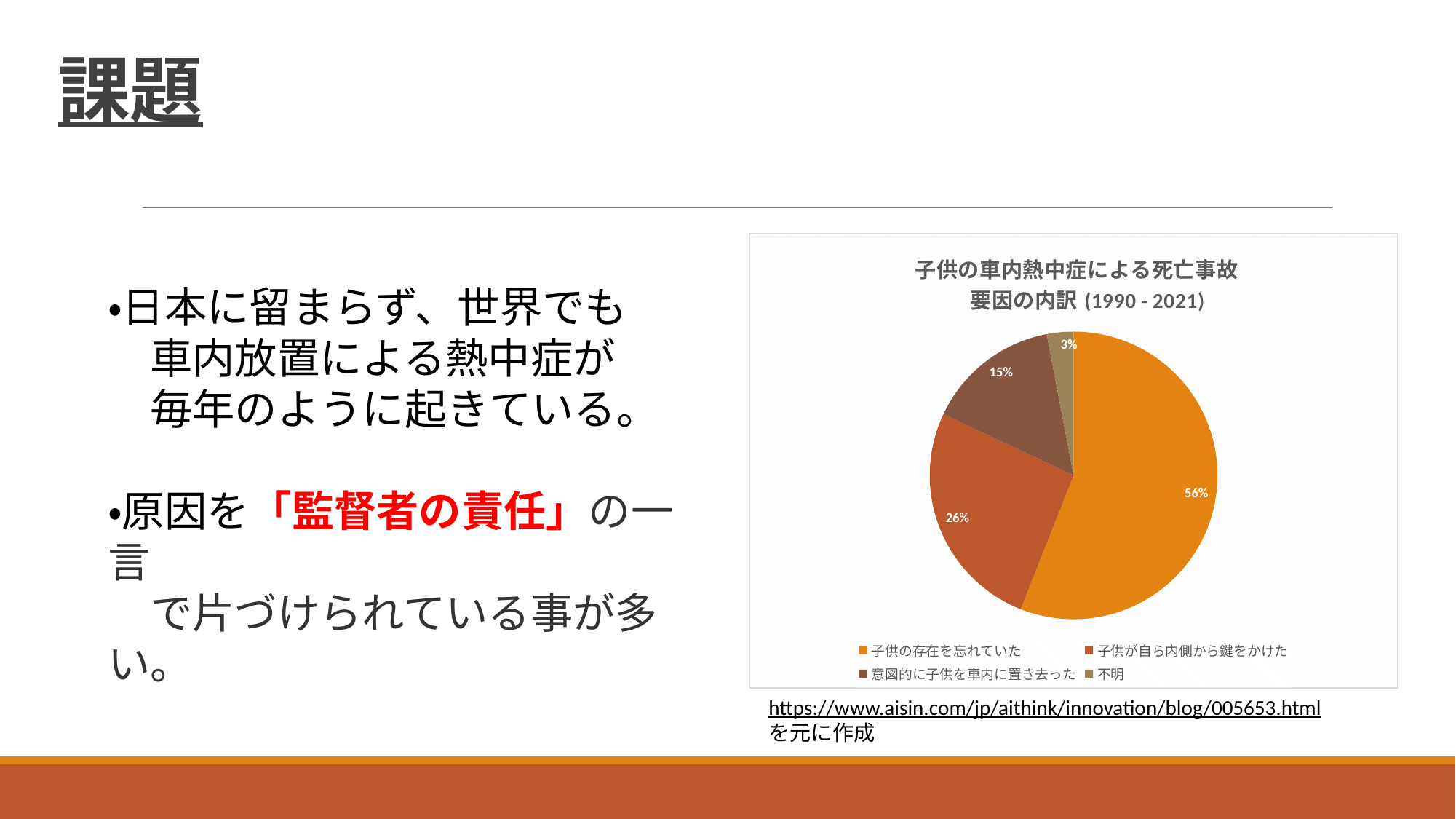

課題

### Chart: 子供の車内熱中症による死亡事故
要因の内訳(1990 - 2021)

| Category |  |
|---|---|
| 子供の存在を忘れていた | 56.0 |
| 子供が自ら内側から鍵をかけた | 26.0 |
| 意図的に子供を車内に置き去った | 15.0 |
| 不明 | 3.0 |
・日本に留まらず、世界でも
　車内放置による熱中症が
　毎年のように起きている。

・原因を「監督者の責任」の一言
　で片づけられている事が多い。

https://www.aisin.com/jp/aithink/innovation/blog/005653.htmlを元に作成